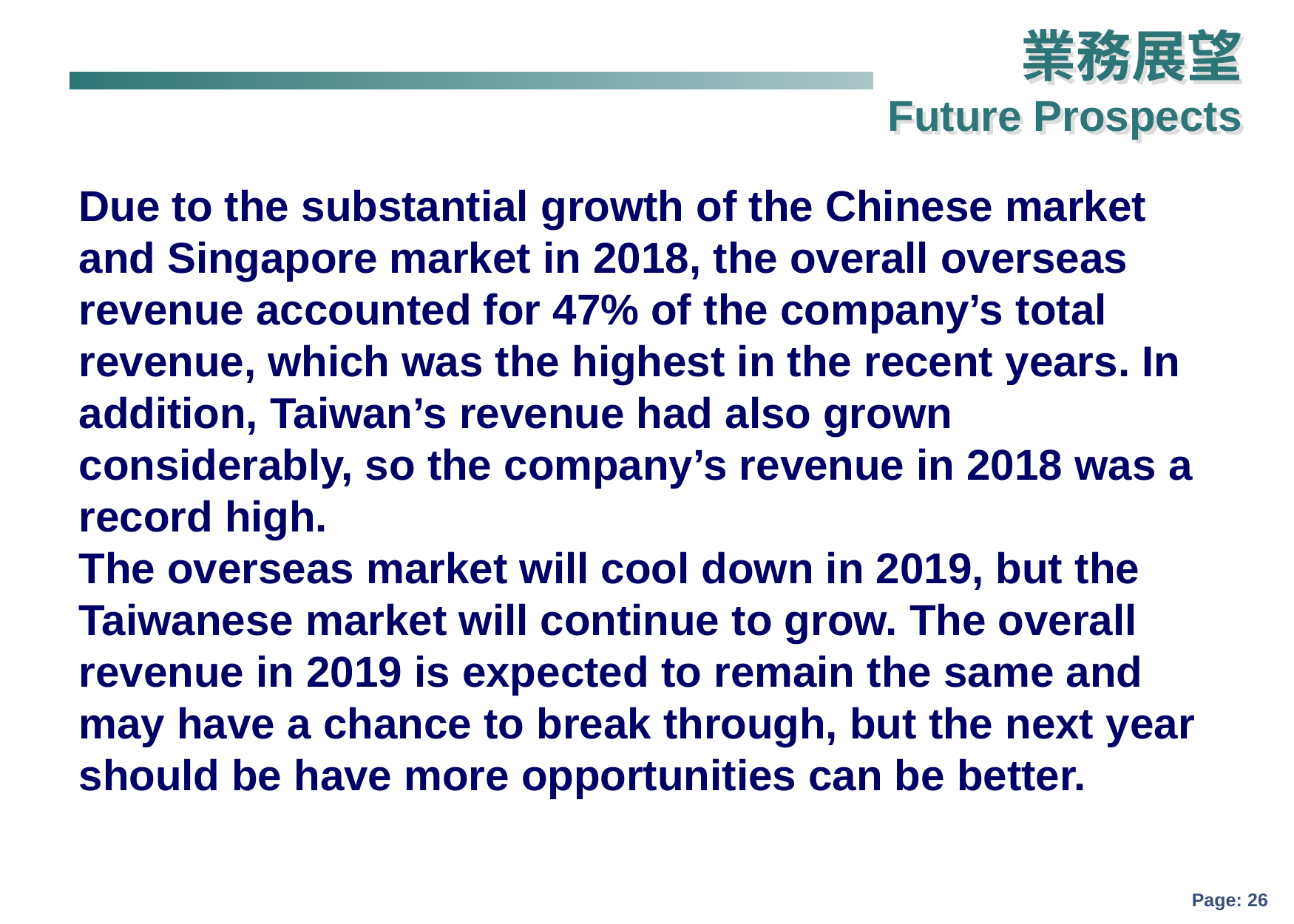

業務展望
Future Prospects

Due to the substantial growth of the Chinese market and Singapore market in 2018, the overall overseas revenue accounted for 47% of the company’s total revenue, which was the highest in the recent years. In addition, Taiwan’s revenue had also grown considerably, so the company’s revenue in 2018 was a record high.
The overseas market will cool down in 2019, but the Taiwanese market will continue to grow. The overall revenue in 2019 is expected to remain the same and may have a chance to break through, but the next year should be have more opportunities can be better.
Page: 26